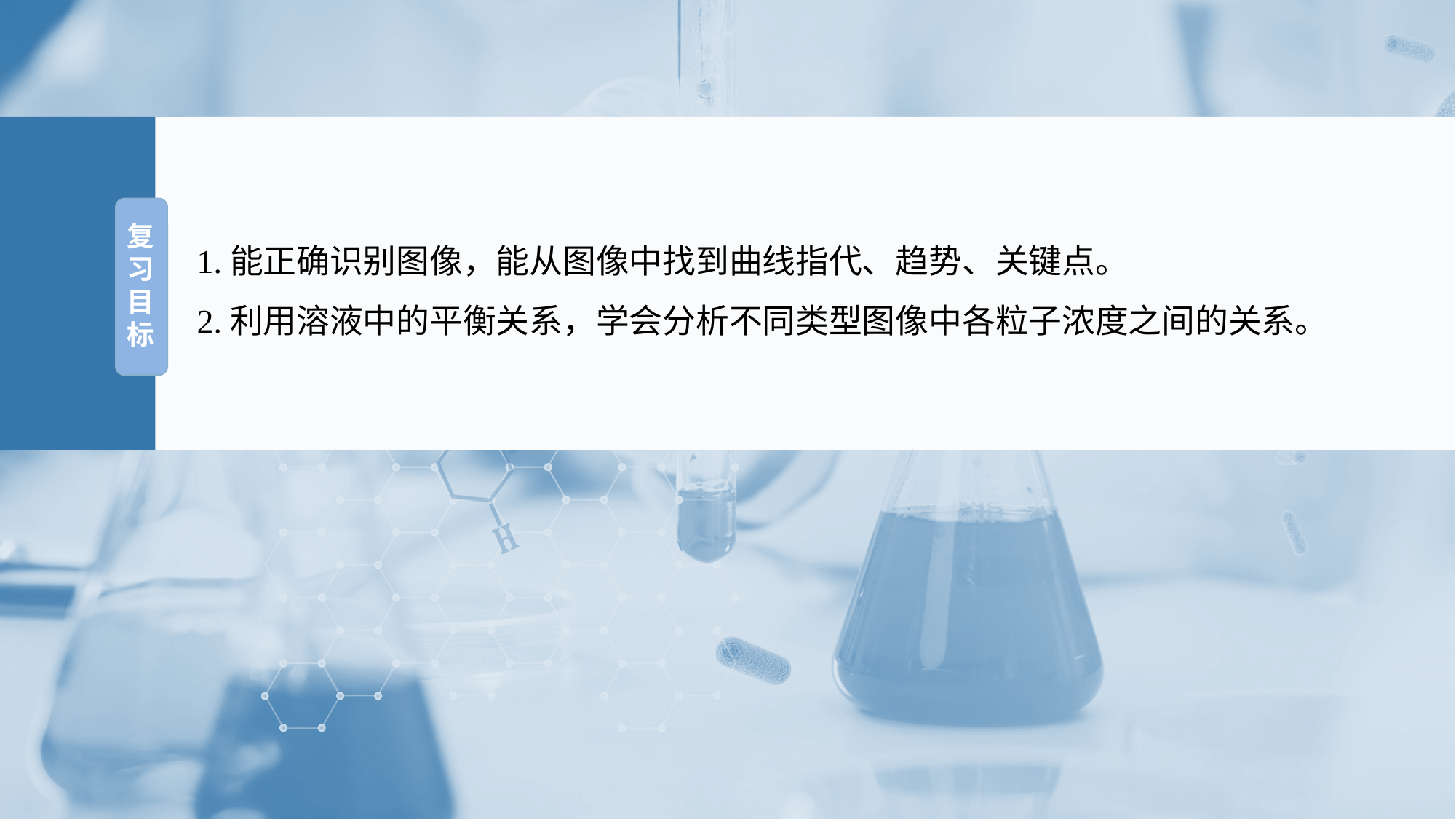

复
习
目
标
1.能正确识别图像，能从图像中找到曲线指代、趋势、关键点。
2.利用溶液中的平衡关系，学会分析不同类型图像中各粒子浓度之间的关系。